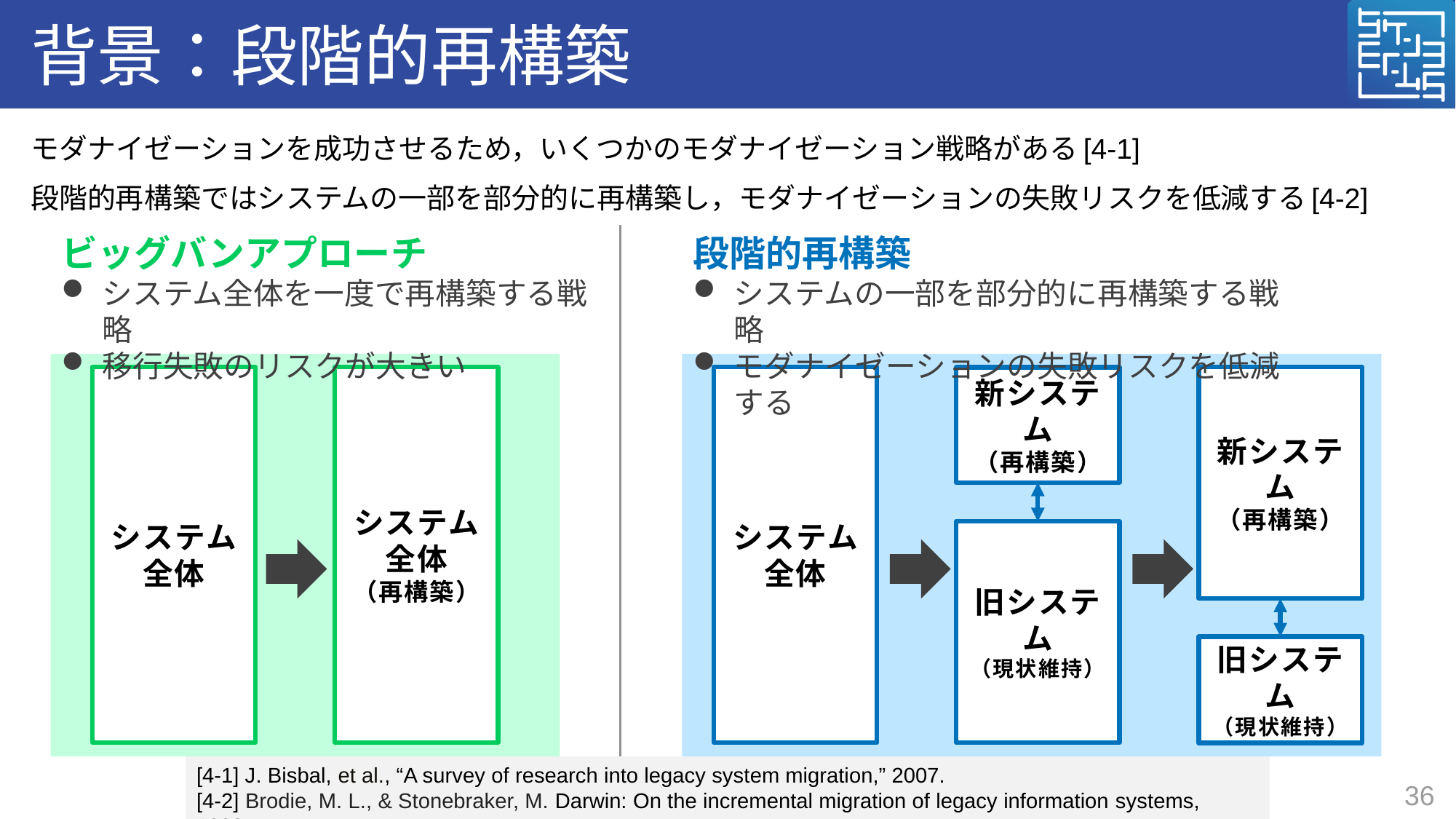

# 背景：段階的再構築
モダナイゼーションを成功させるため，いくつかのモダナイゼーション戦略がある[4-1]
段階的再構築ではシステムの一部を部分的に再構築し，モダナイゼーションの失敗リスクを低減する[4-2]

ビッグバンアプローチ
システム全体を一度で再構築する戦略
移行失敗のリスクが大きい
段階的再構築
システムの一部を部分的に再構築する戦略
モダナイゼーションの失敗リスクを低減する

システム
全体
システム
全体
システム
全体
（再構築）
新システム
（再構築）
新システム
（再構築）
旧システム
（現状維持）

旧システム
（現状維持）
[4-1] J. Bisbal, et al., “A survey of research into legacy system migration,” 2007.
[4-2] Brodie, M. L., & Stonebraker, M. Darwin: On the incremental migration of legacy information systems, 1993.
36